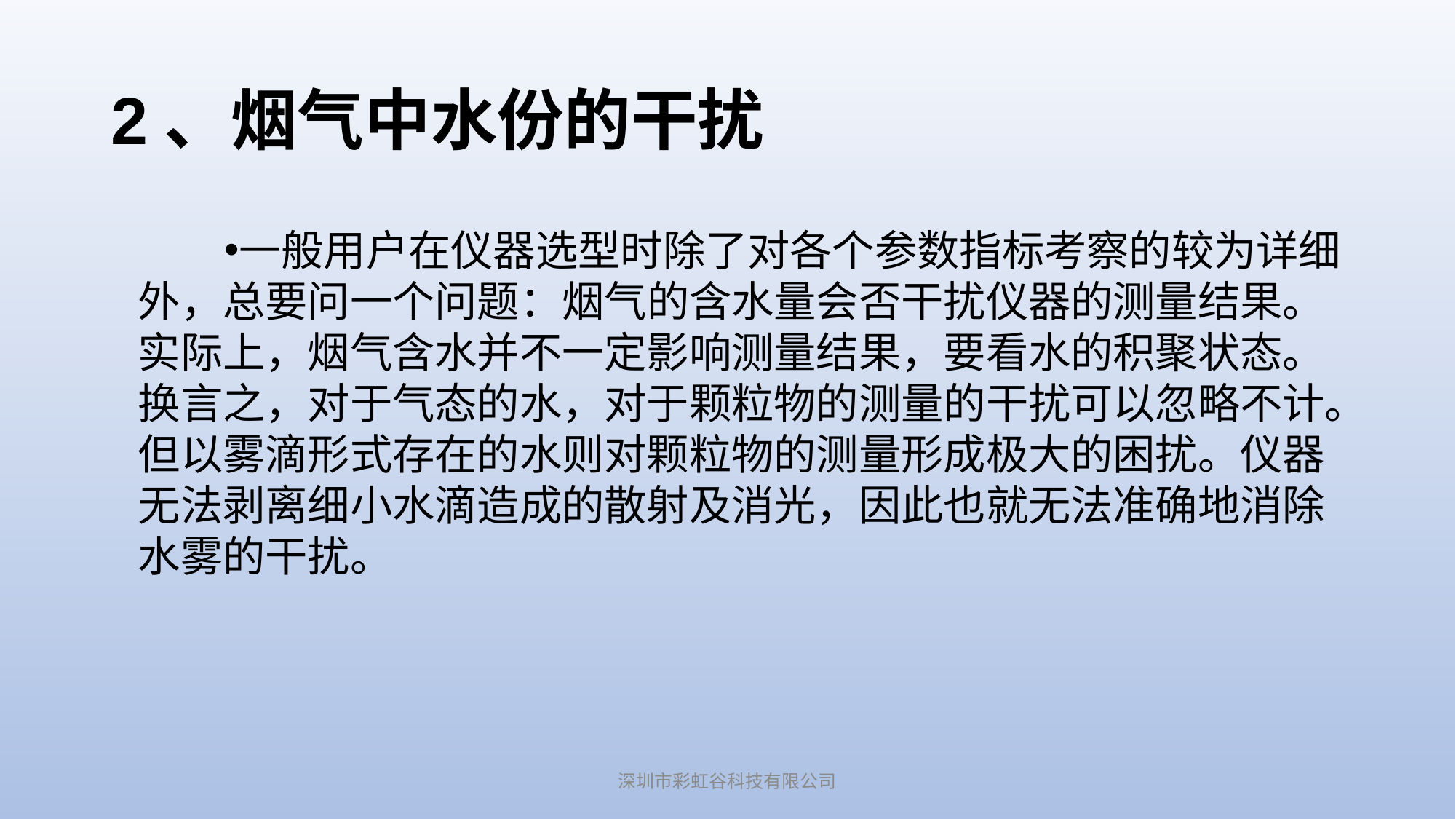

# 2、烟气中水份的干扰
一般用户在仪器选型时除了对各个参数指标考察的较为详细外，总要问一个问题：烟气的含水量会否干扰仪器的测量结果。实际上，烟气含水并不一定影响测量结果，要看水的积聚状态。换言之，对于气态的水，对于颗粒物的测量的干扰可以忽略不计。但以雾滴形式存在的水则对颗粒物的测量形成极大的困扰。仪器无法剥离细小水滴造成的散射及消光，因此也就无法准确地消除水雾的干扰。

深圳市彩虹谷科技有限公司
30